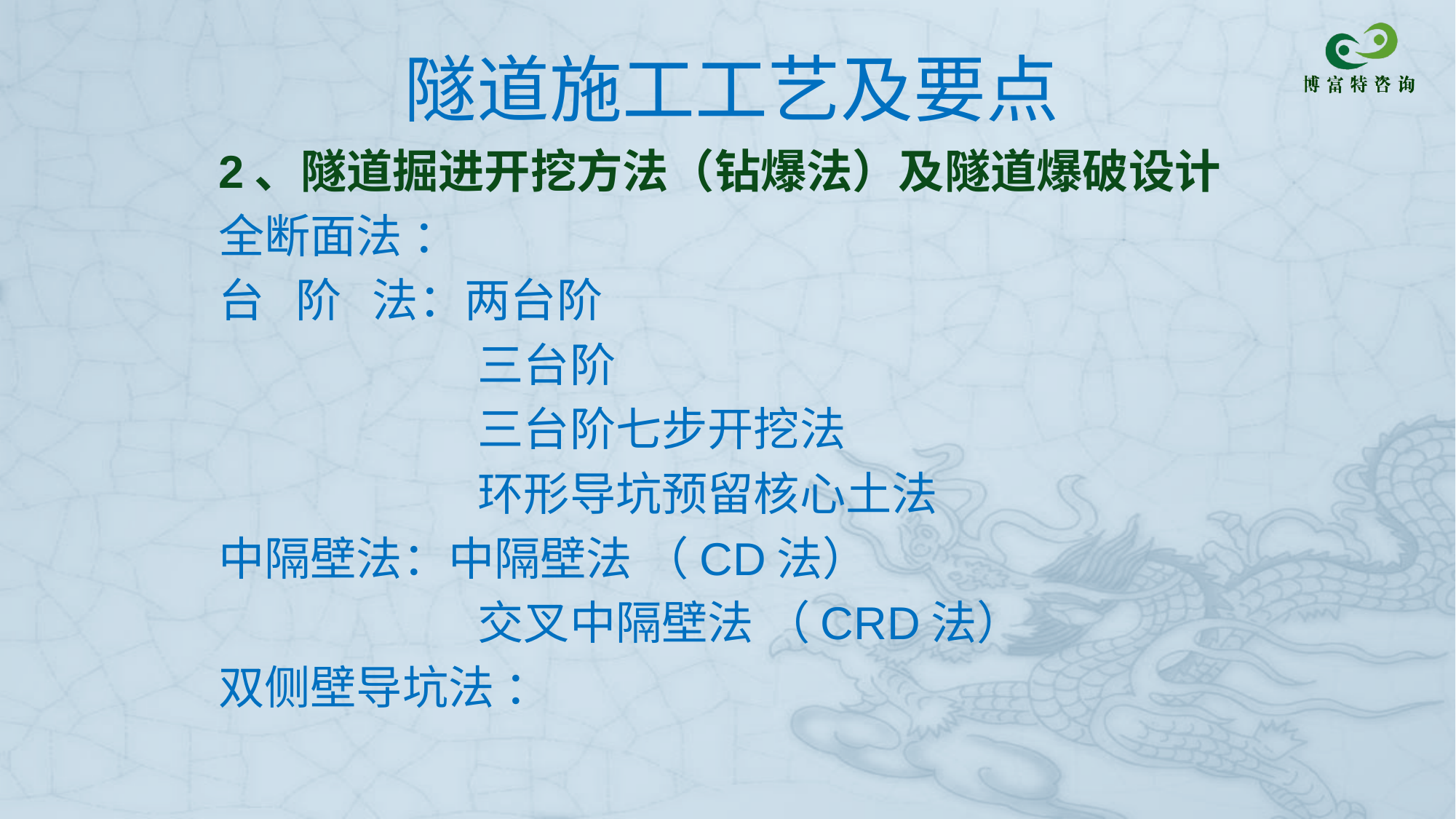

# 隧道施工工艺及要点
2、隧道掘进开挖方法（钻爆法）及隧道爆破设计
全断面法 ：
台   阶   法：两台阶
                        三台阶
                        三台阶七步开挖法
                        环形导坑预留核心土法
中隔壁法：中隔壁法 （CD法）
                        交叉中隔壁法 （CRD法）
双侧壁导坑法 ：